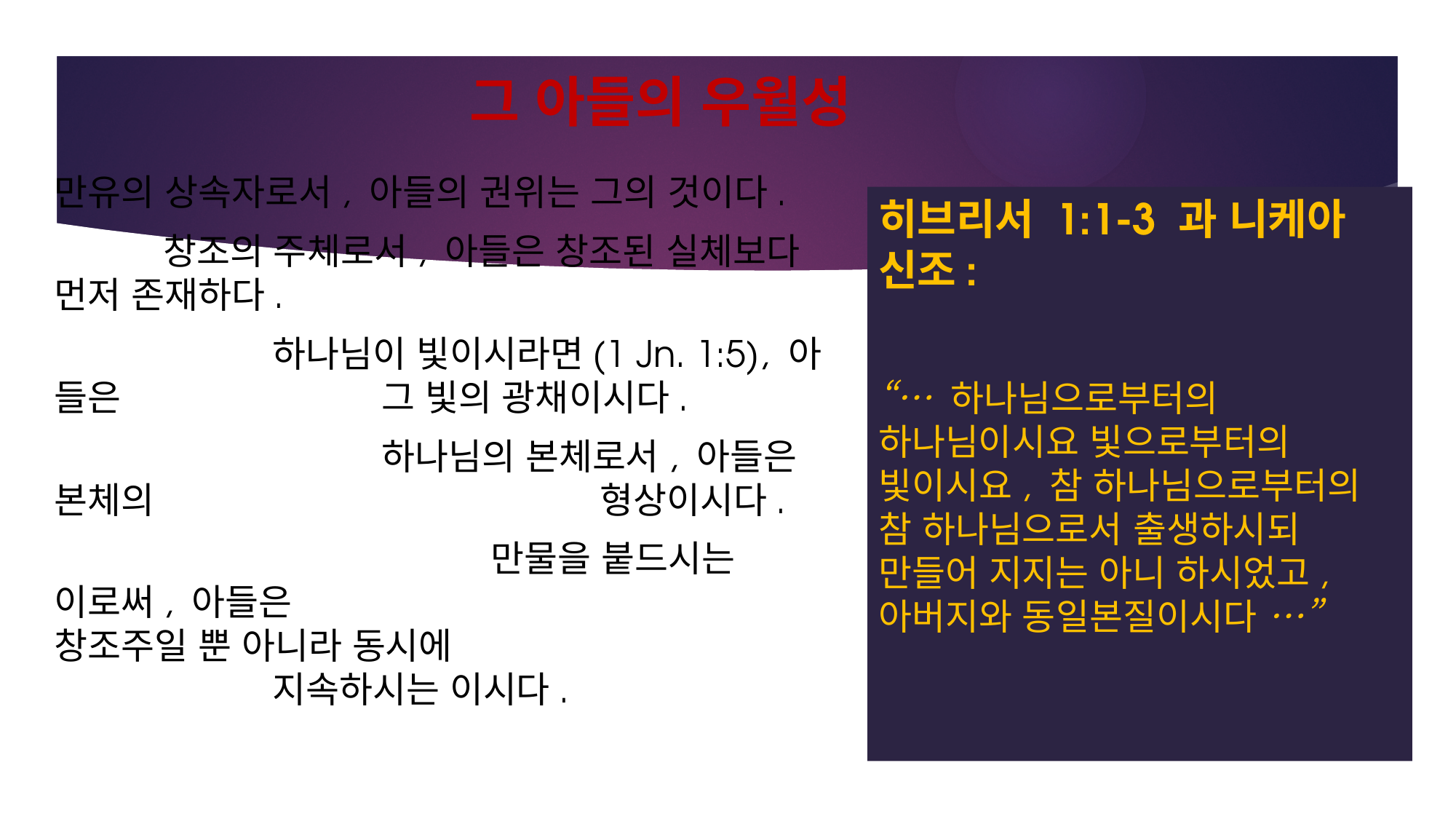

# 그 아들의 우월성
만유의 상속자로서, 아들의 권위는 그의 것이다.
	창조의 주체로서, 아들은 창조된 실체보다 	먼저 존재하다.
		하나님이 빛이시라면(1 Jn. 1:5), 아 들은 			그 빛의 광채이시다.
			하나님의 본체로서, 아들은 본체의 				형상이시다.
				만물을 붙드시는 이로써, 아들은 					창조주일 뿐 아니라 동시에 						지속하시는 이시다.
히브리서 1:1-3 과 니케아 신조:

“… 하나님으로부터의 하나님이시요 빛으로부터의 빛이시요, 참 하나님으로부터의 참 하나님으로서 출생하시되 만들어 지지는 아니 하시었고, 아버지와 동일본질이시다 …”